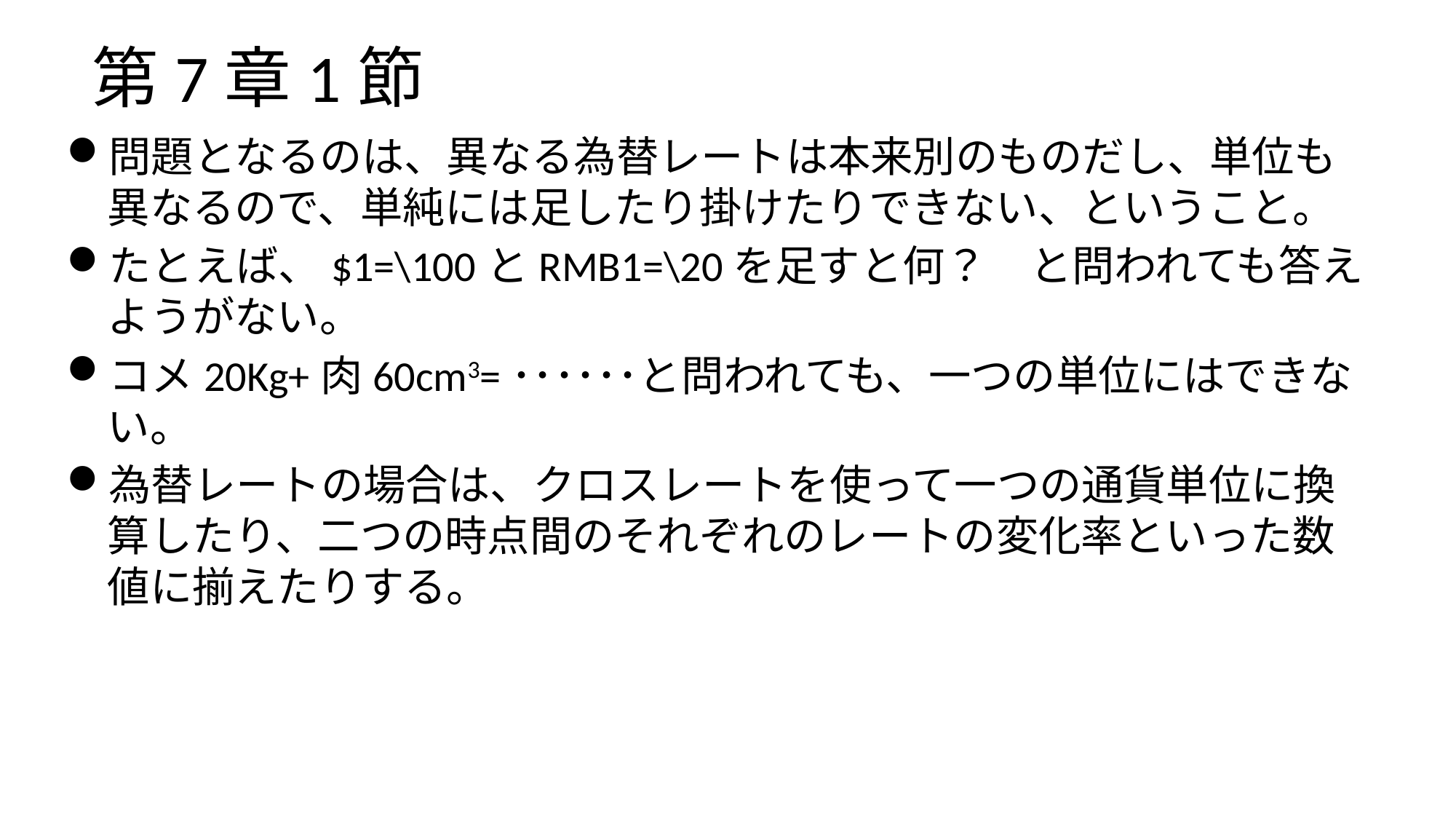

# 第7章1節
問題となるのは、異なる為替レートは本来別のものだし、単位も異なるので、単純には足したり掛けたりできない、ということ。
たとえば、$1=\100とRMB1=\20を足すと何？　と問われても答えようがない。
コメ20Kg+肉60cm3=･･････と問われても、一つの単位にはできない。
為替レートの場合は、クロスレートを使って一つの通貨単位に換算したり、二つの時点間のそれぞれのレートの変化率といった数値に揃えたりする。